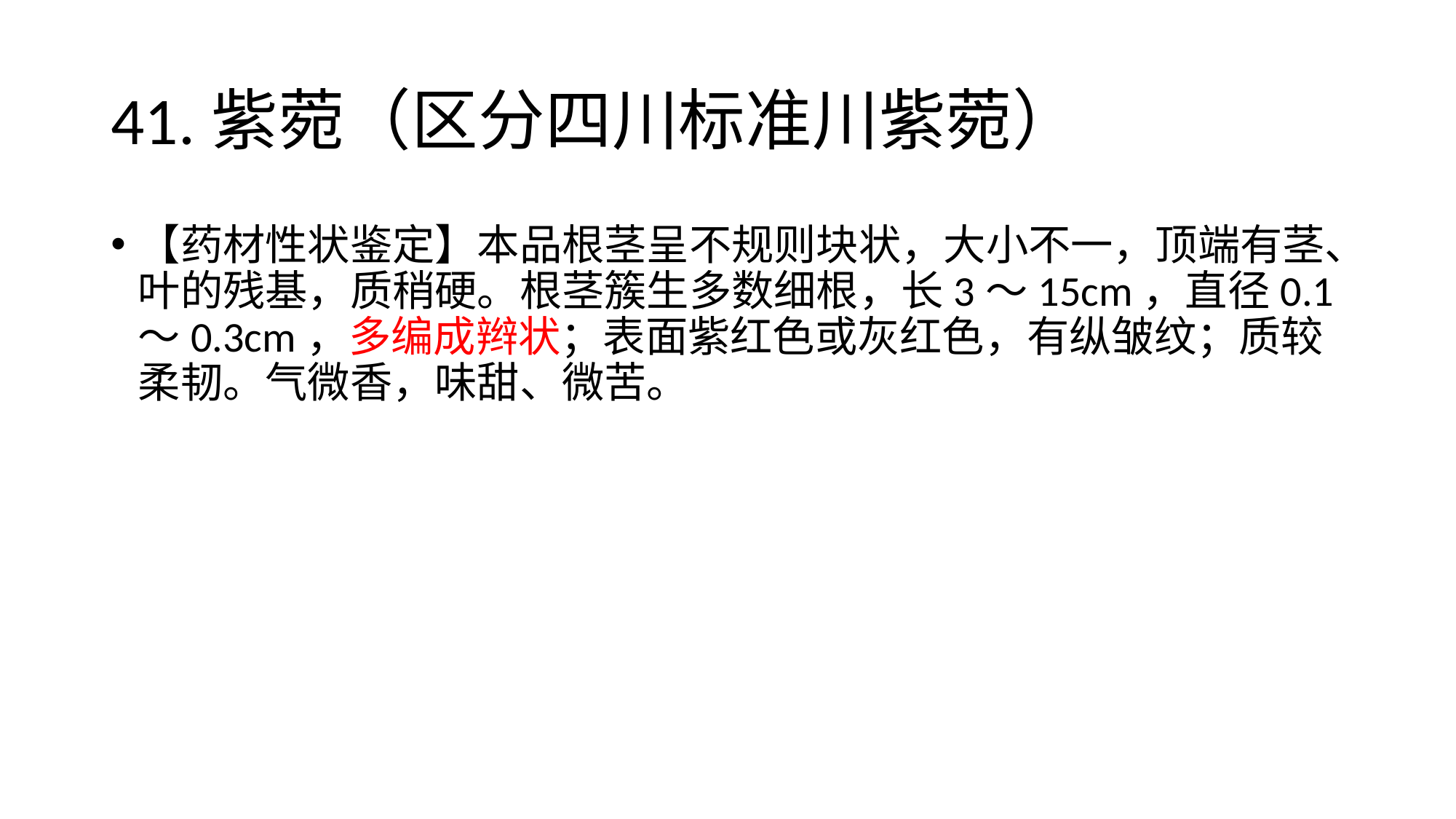

# 41.紫菀（区分四川标准川紫菀）
【药材性状鉴定】本品根茎呈不规则块状，大小不一，顶端有茎、叶的残基，质稍硬。根茎簇生多数细根，长3～15cm，直径0.1～0.3cm，多编成辫状；表面紫红色或灰红色，有纵皱纹；质较柔韧。气微香，味甜、微苦。